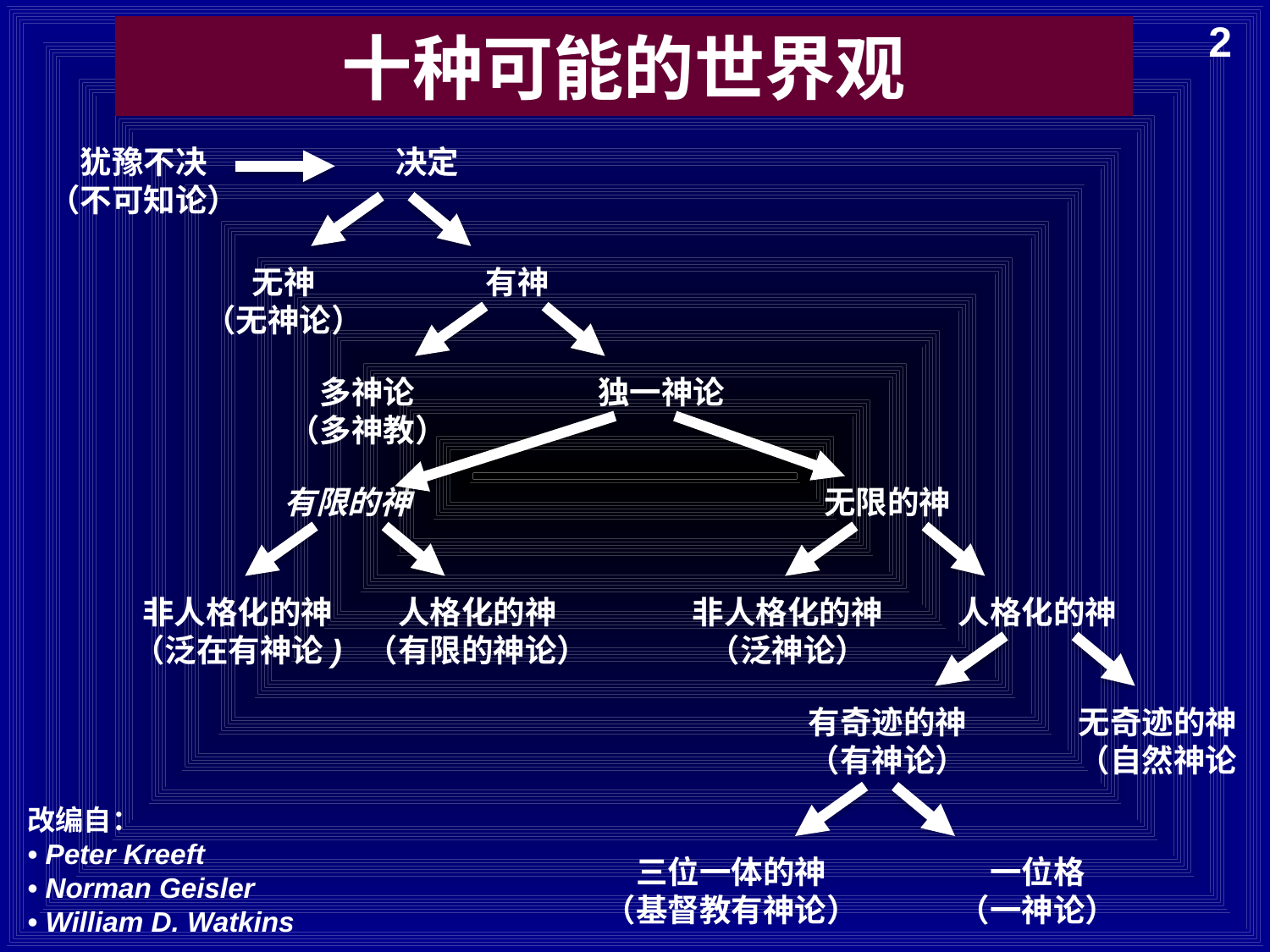

2
十种可能的世界观
犹豫不决
（不可知论）
决定
无神
（无神论）
有神
多神论
（多神教）
独一神论
有限的神
无限的神
非人格化的神
（泛在有神论)
人格化的神
（有限的神论）
非人格化的神
（泛神论）
人格化的神
有奇迹的神
（有神论）
无奇迹的神
（自然神论
改编自：
• Peter Kreeft
• Norman Geisler
• William D. Watkins
三位一体的神
（基督教有神论）
一位格
（一神论）